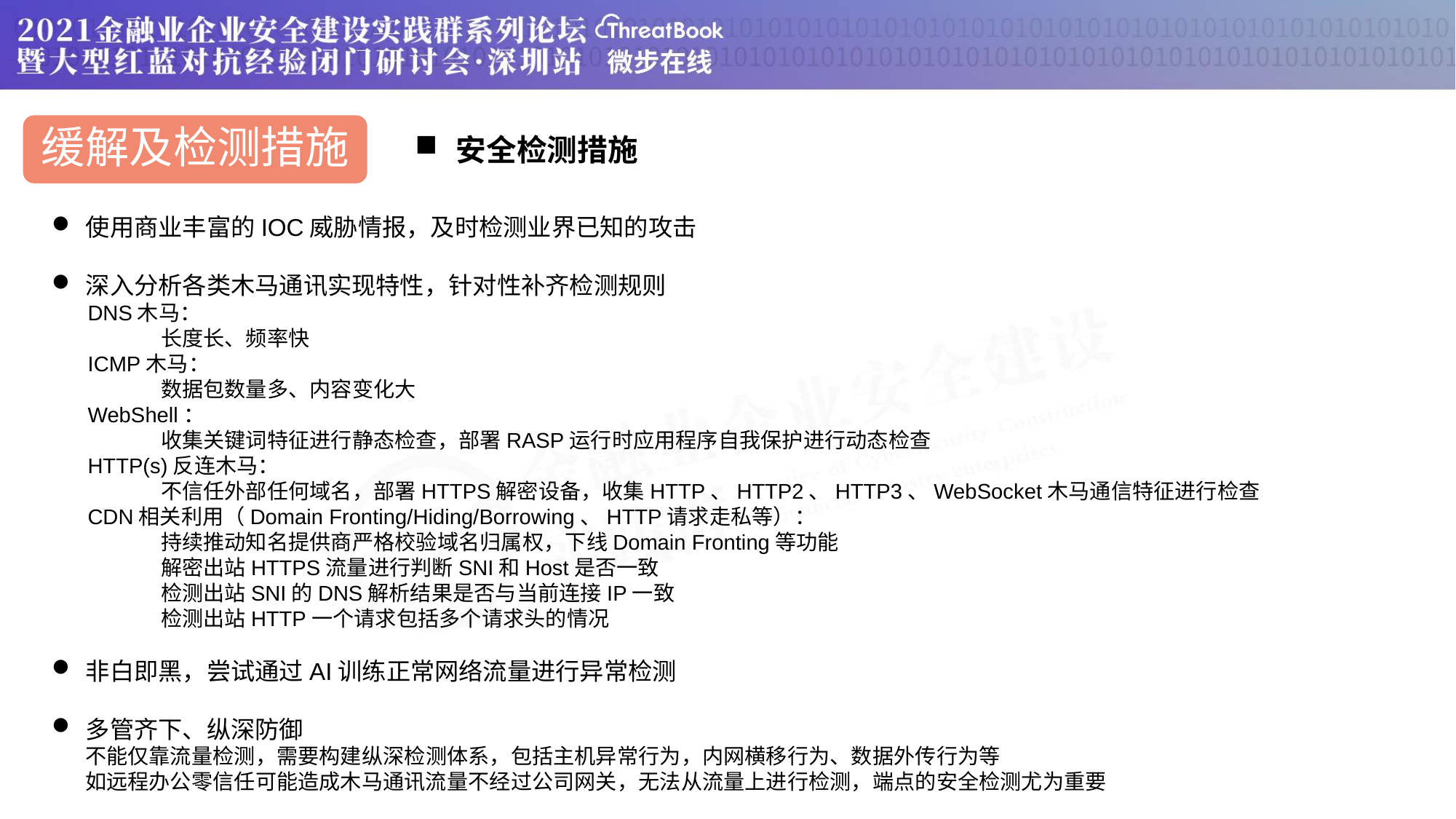

缓解及检测措施
安全检测措施
使用商业丰富的IOC威胁情报，及时检测业界已知的攻击

深入分析各类木马通讯实现特性，针对性补齐检测规则
      DNS木马：
	长度长、频率快
      ICMP木马：
	数据包数量多、内容变化大
      WebShell：
	收集关键词特征进行静态检查，部署RASP运行时应用程序自我保护进行动态检查
      HTTP(s)反连木马：
	不信任外部任何域名，部署HTTPS解密设备，收集HTTP、HTTP2、HTTP3、WebSocket木马通信特征进行检查
      CDN相关利用（Domain Fronting/Hiding/Borrowing、HTTP请求走私等）：
	持续推动知名提供商严格校验域名归属权，下线Domain Fronting等功能
	解密出站HTTPS流量进行判断SNI和Host是否一致
	检测出站SNI的DNS解析结果是否与当前连接IP一致
	检测出站HTTP一个请求包括多个请求头的情况

非白即黑，尝试通过AI训练正常网络流量进行异常检测

多管齐下、纵深防御
      不能仅靠流量检测，需要构建纵深检测体系，包括主机异常行为，内网横移行为、数据外传行为等
      如远程办公零信任可能造成木马通讯流量不经过公司网关，无法从流量上进行检测，端点的安全检测尤为重要